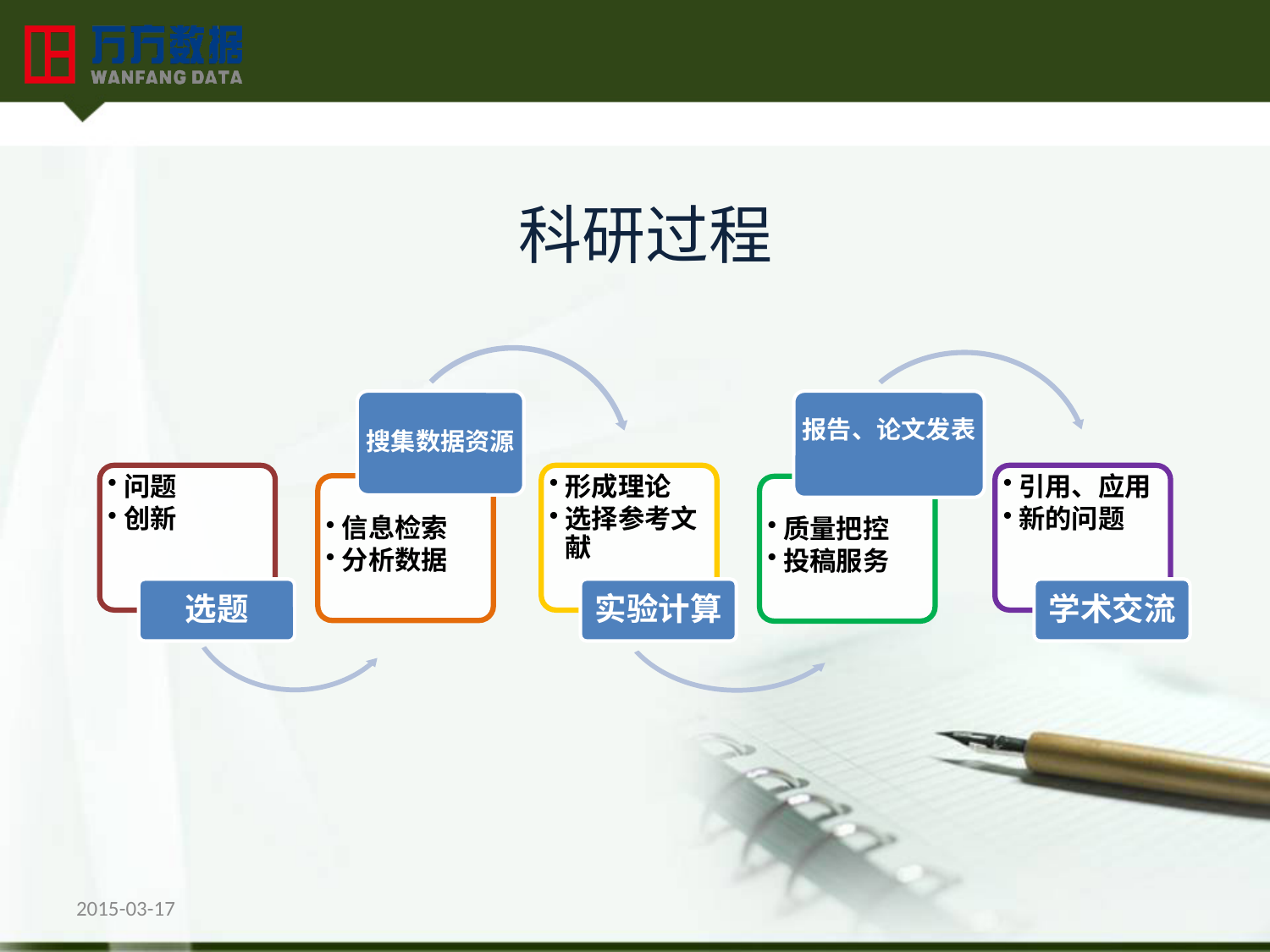

问题
创新
选题
信息检索
分析数据
搜集数据资源
形成理论
选择参考文献
实验计算
质量把控
投稿服务
报告、论文发表
引用、应用
新的问题
学术交流
科研过程
2015-03-17